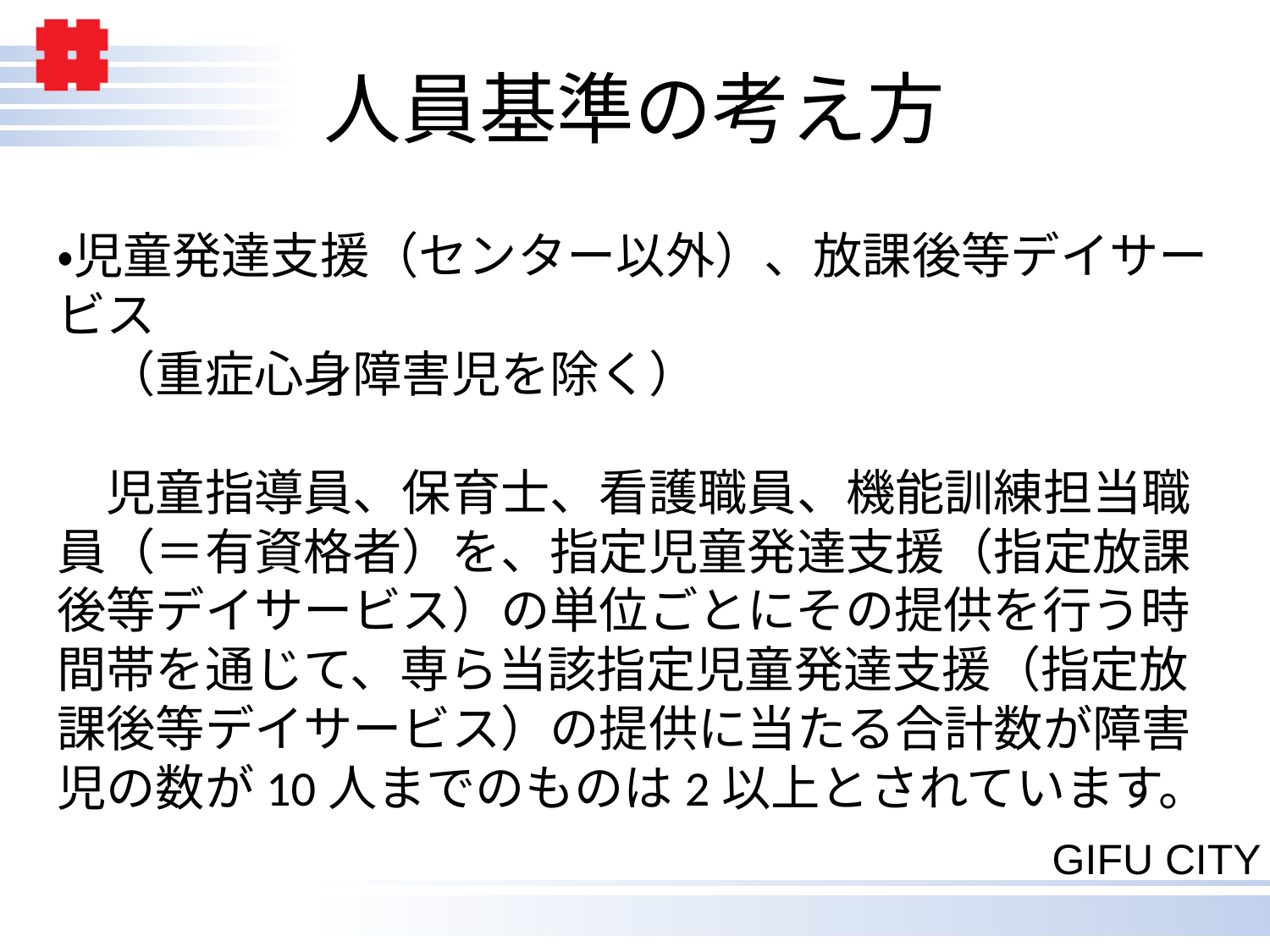

# 人員基準の考え方
・児童発達支援（センター以外）、放課後等デイサービス
　（重症心身障害児を除く）

　児童指導員、保育士、看護職員、機能訓練担当職員（＝有資格者）を、指定児童発達支援（指定放課後等デイサービス）の単位ごとにその提供を行う時間帯を通じて、専ら当該指定児童発達支援（指定放課後等デイサービス）の提供に当たる合計数が障害児の数が10人までのものは2以上とされています。